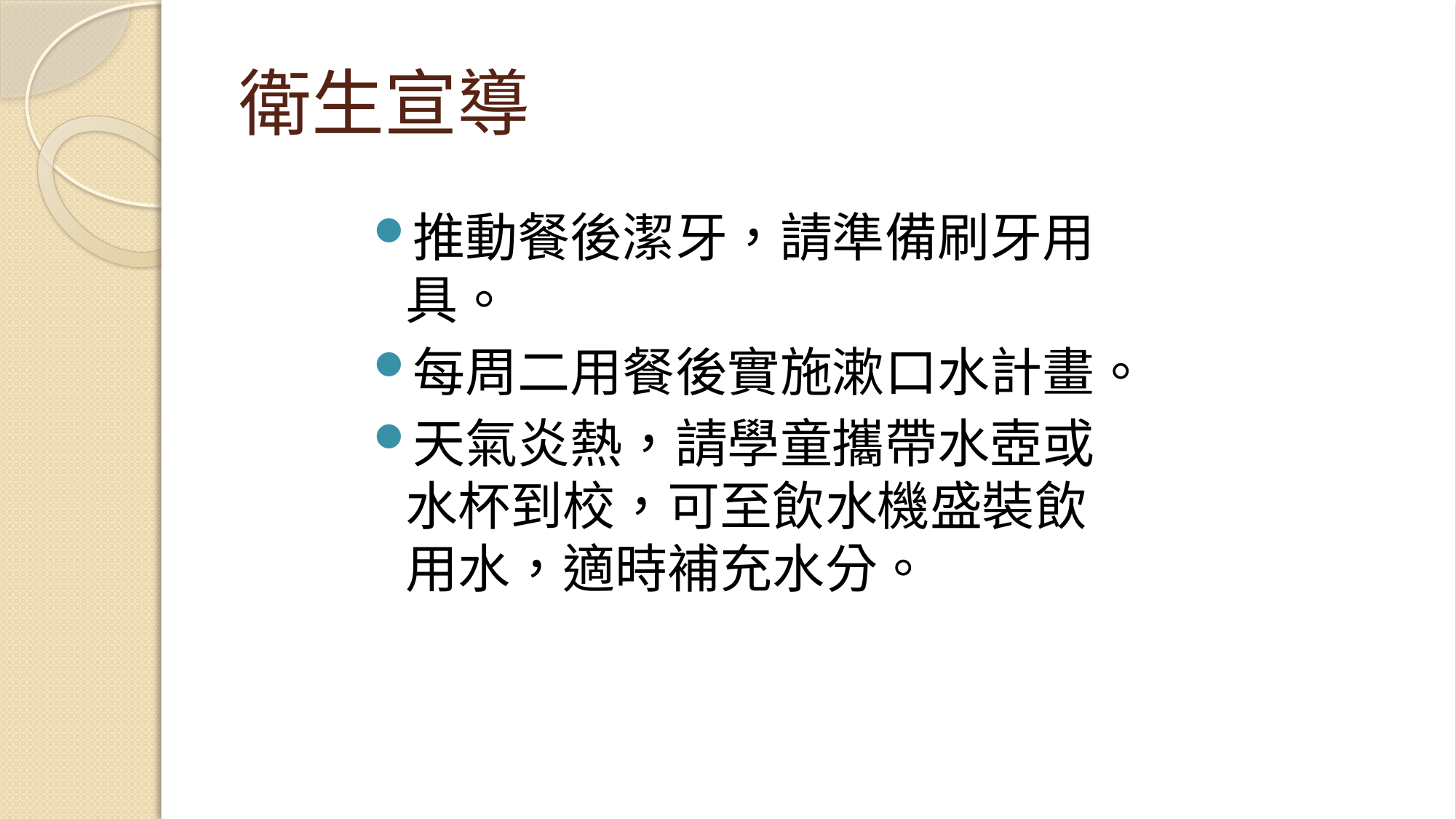

# 衛生宣導
推動餐後潔牙，請準備刷牙用具。
每周二用餐後實施漱口水計畫。
天氣炎熱，請學童攜帶水壺或水杯到校，可至飲水機盛裝飲用水，適時補充水分。